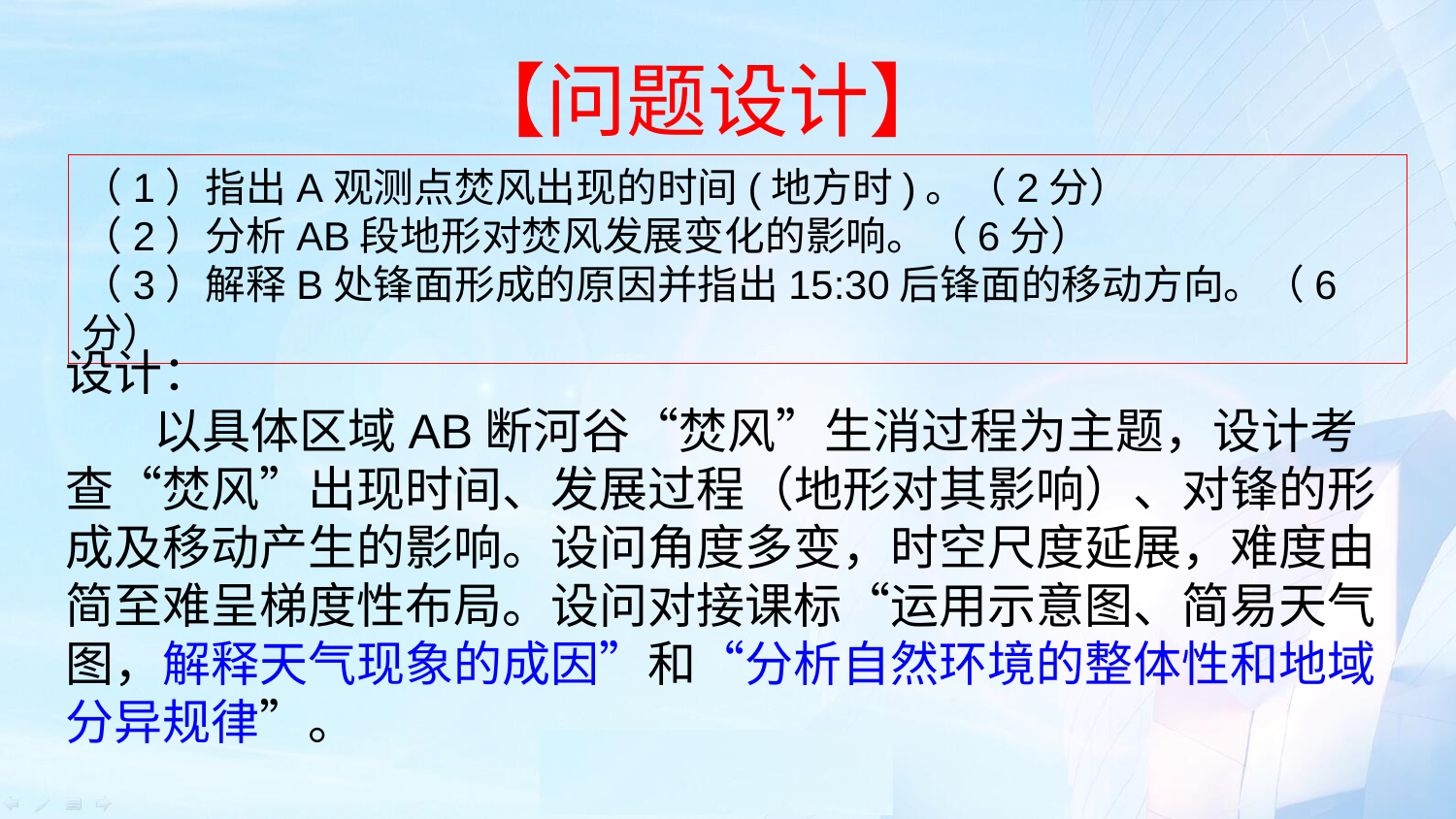

【问题设计】
（1）指出A观测点焚风出现的时间(地方时)。（2分）
（2）分析AB段地形对焚风发展变化的影响。（6分）
（3）解释B处锋面形成的原因并指出15:30后锋面的移动方向。（6分）
设计：
       以具体区域AB断河谷“焚风”生消过程为主题，设计考查“焚风”出现时间、发展过程（地形对其影响）、对锋的形成及移动产生的影响。设问角度多变，时空尺度延展，难度由简至难呈梯度性布局。设问对接课标“运用示意图、简易天气图，解释天气现象的成因”和“分析自然环境的整体性和地域分异规律”。